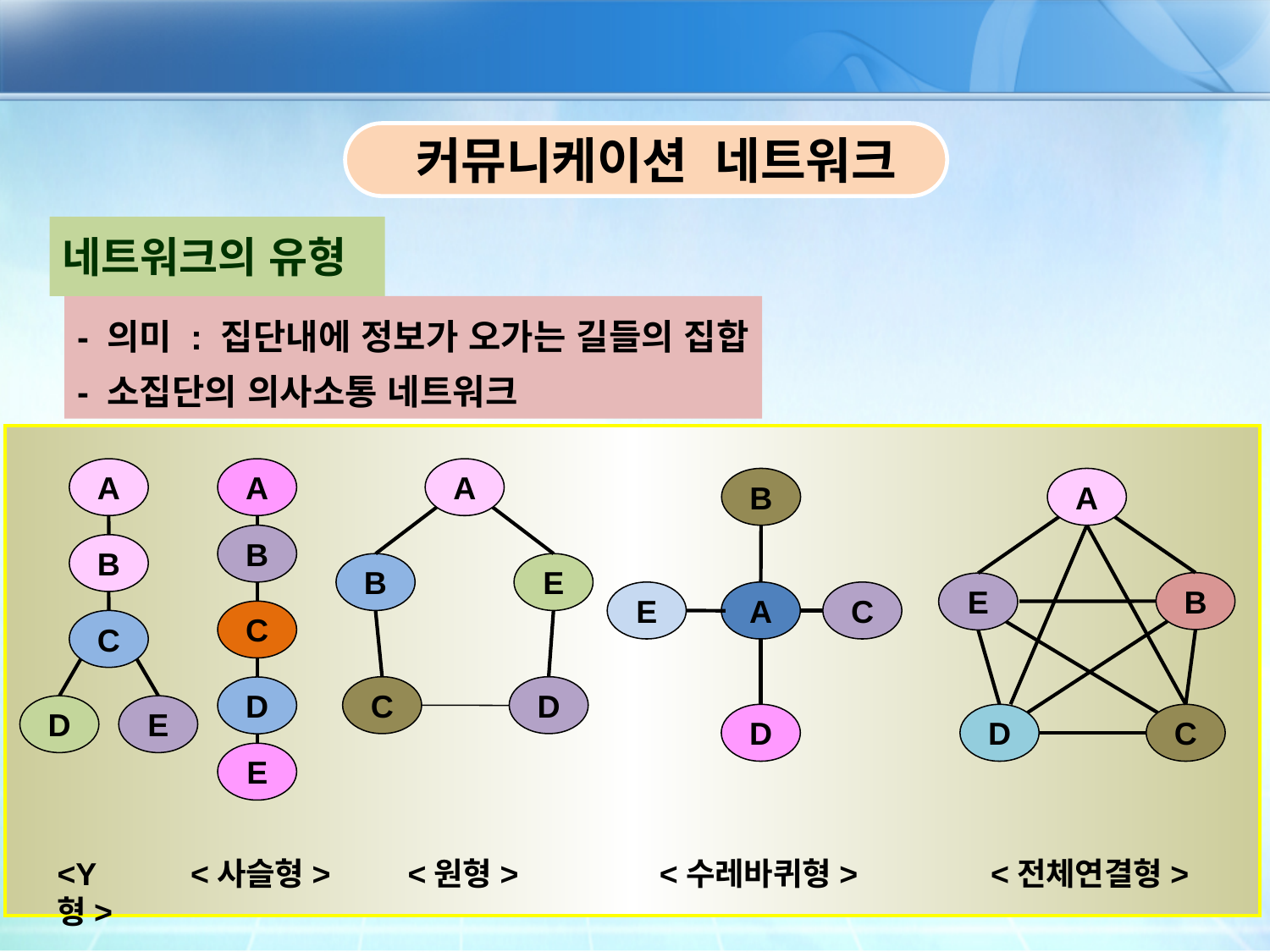

커뮤니케이션  네트워크

네트워크의 유형
- 의미 : 집단내에 정보가 오가는 길들의 집합
- 소집단의 의사소통 네트워크

A

B

C
D
E
A
B
C
D
E
A
B
E
C
D
B
E
A
C
D
A
B
E
D
C
<Y형>
<사슬형>
<원형>
<수레바퀴형>
<전체연결형>